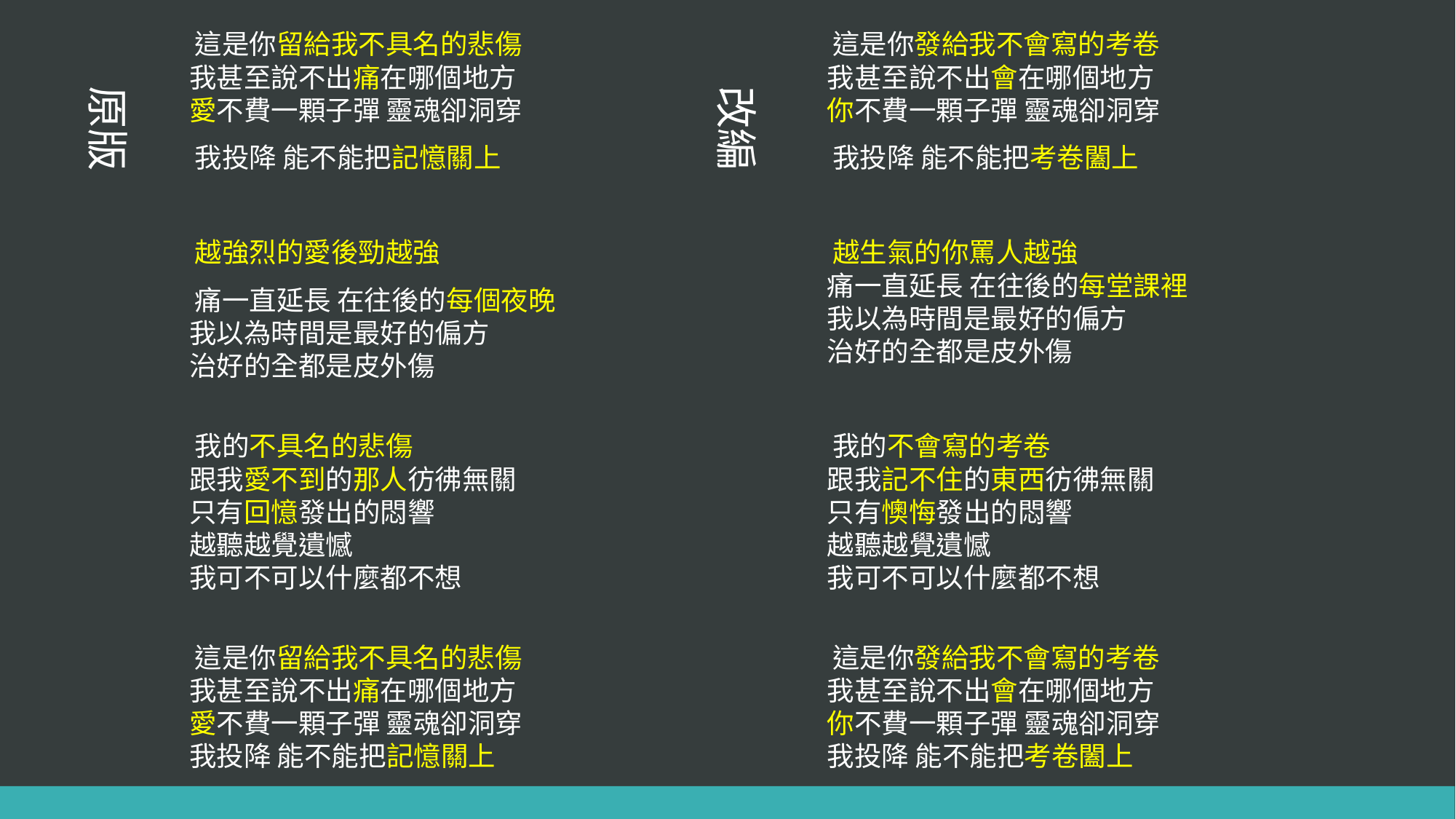

這是你留給我不具名的悲傷
我甚至說不出痛在哪個地方
愛不費一顆子彈 靈魂卻洞穿
我投降 能不能把記憶關上

越強烈的愛後勁越強
痛一直延長 在往後的每個夜晚
我以為時間是最好的偏方
治好的全都是皮外傷

我的不具名的悲傷
跟我愛不到的那人彷彿無關
只有回憶發出的悶響
越聽越覺遺憾
我可不可以什麼都不想

這是你留給我不具名的悲傷
我甚至說不出痛在哪個地方
愛不費一顆子彈 靈魂卻洞穿
我投降 能不能把記憶關上
這是你發給我不會寫的考卷
我甚至說不出會在哪個地方
你不費一顆子彈 靈魂卻洞穿
我投降 能不能把考卷闔上

越生氣的你罵人越強
痛一直延長 在往後的每堂課裡
我以為時間是最好的偏方
治好的全都是皮外傷

我的不會寫的考卷
跟我記不住的東西彷彿無關
只有懊悔發出的悶響
越聽越覺遺憾
我可不可以什麼都不想

這是你發給我不會寫的考卷
我甚至說不出會在哪個地方
你不費一顆子彈 靈魂卻洞穿
我投降 能不能把考卷闔上
原版
改編